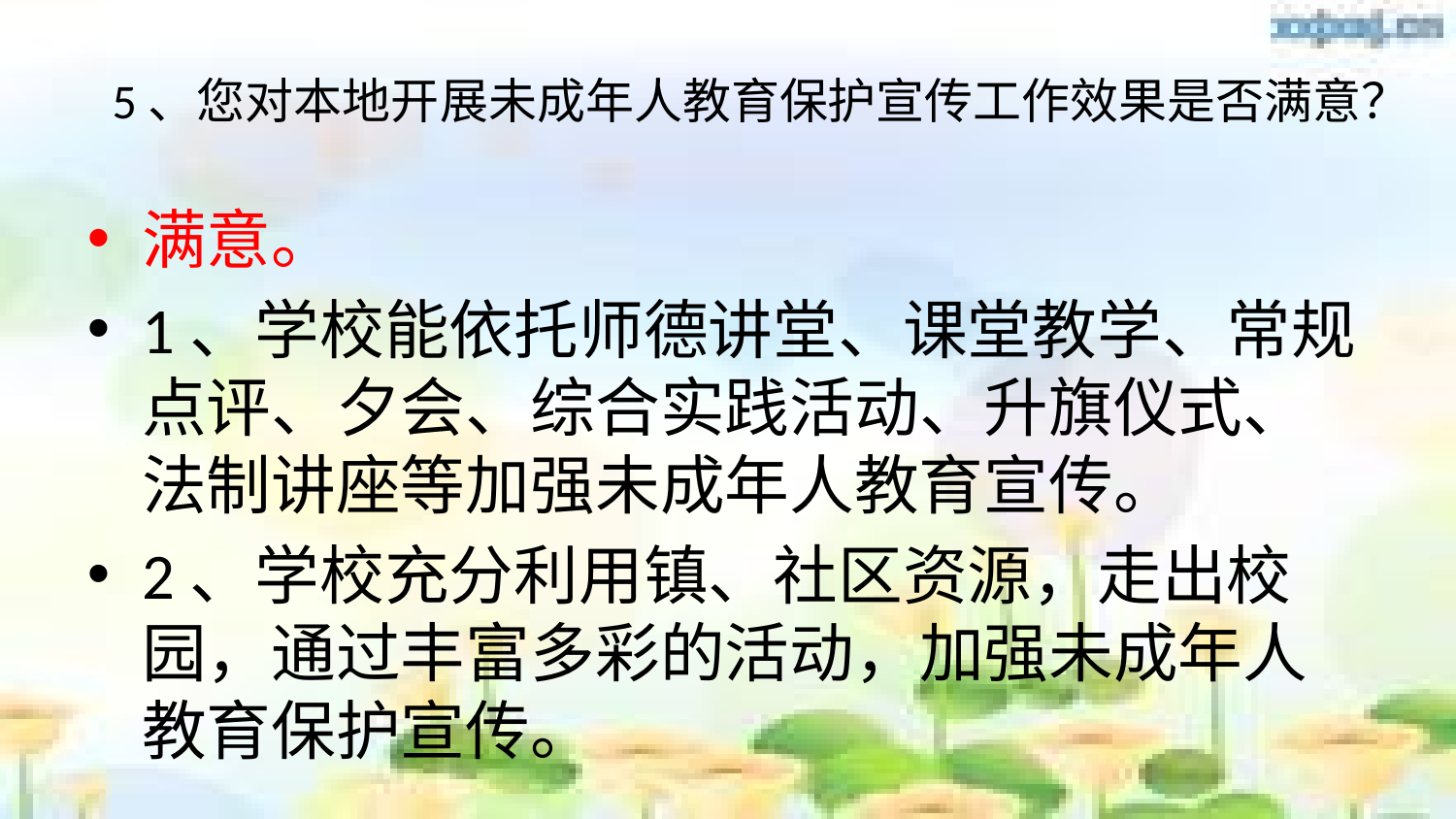

# 5、您对本地开展未成年人教育保护宣传工作效果是否满意？
满意。
1、学校能依托师德讲堂、课堂教学、常规点评、夕会、综合实践活动、升旗仪式、法制讲座等加强未成年人教育宣传。
2、学校充分利用镇、社区资源，走出校园，通过丰富多彩的活动，加强未成年人教育保护宣传。